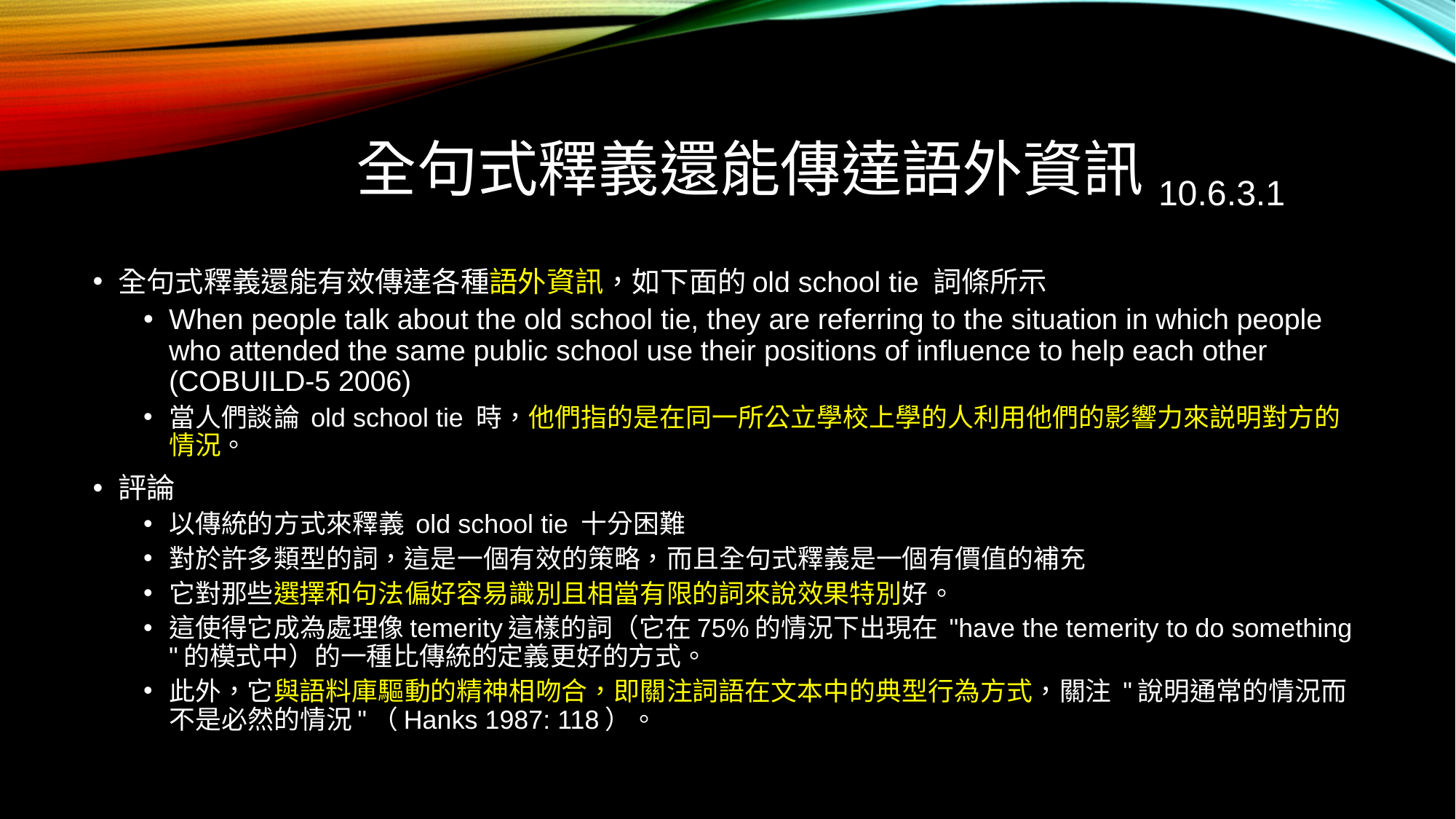

# 全句式釋義還能傳達語外資訊10.6.3.1
全句式釋義還能有效傳達各種語外資訊，如下面的old school tie 詞條所示
When people talk about the old school tie, they are referring to the situation in which people who attended the same public school use their positions of inﬂuence to help each other (COBUILD-5 2006)
當人們談論 old school tie 時，他們指的是在同一所公立學校上學的人利用他們的影響力來説明對方的情況。
評論
以傳統的方式來釋義 old school tie 十分困難
對於許多類型的詞，這是一個有效的策略，而且全句式釋義是一個有價值的補充
它對那些選擇和句法偏好容易識別且相當有限的詞來說效果特別好。
這使得它成為處理像temerity這樣的詞（它在75%的情況下出現在 "have the temerity to do something "的模式中）的一種比傳統的定義更好的方式。
此外，它與語料庫驅動的精神相吻合，即關注詞語在文本中的典型行為方式，關注 "說明通常的情況而不是必然的情況"（Hanks 1987: 118）。